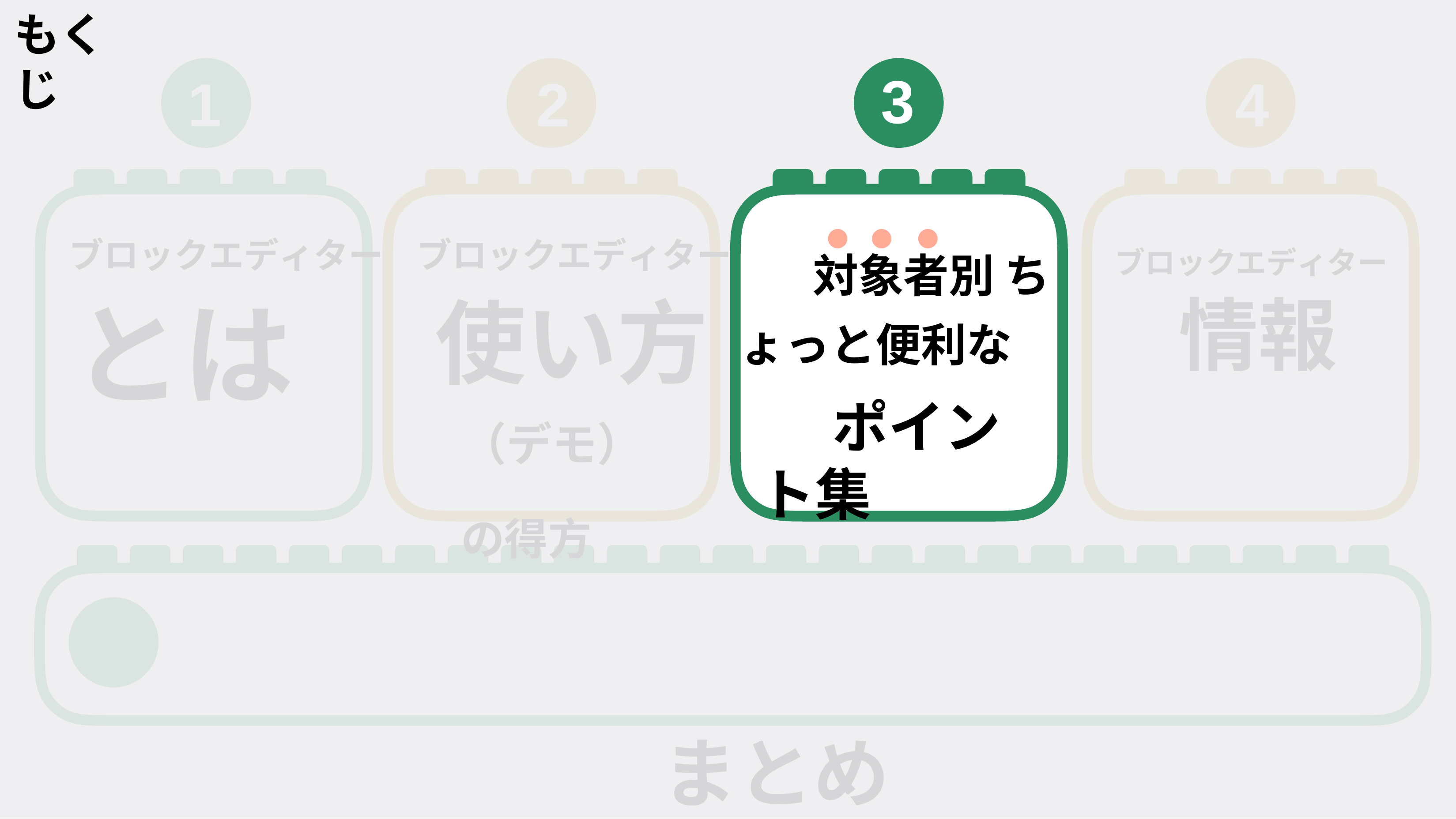

もくじ
1	2	4

ブロックエディター	ブロックエディター	ブロックエディター
とは	使い方	情報
（デモ）	の得方

5	まとめ

# 3

対象者別 ちょっと便利な
ポイント集